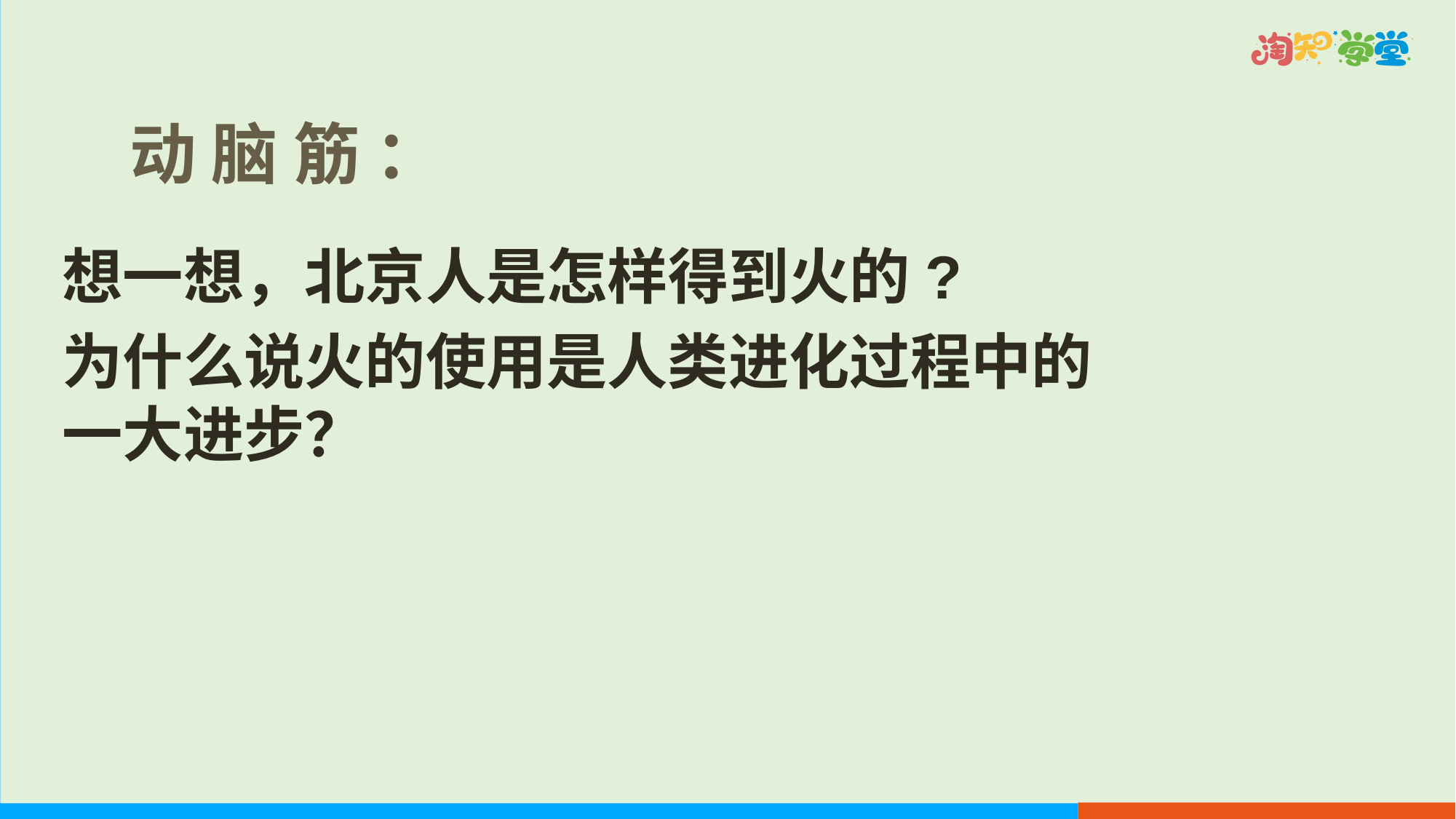

动 脑 筋 ：
想一想，北京人是怎样得到火的?
为什么说火的使用是人类进化过程中的一大进步？